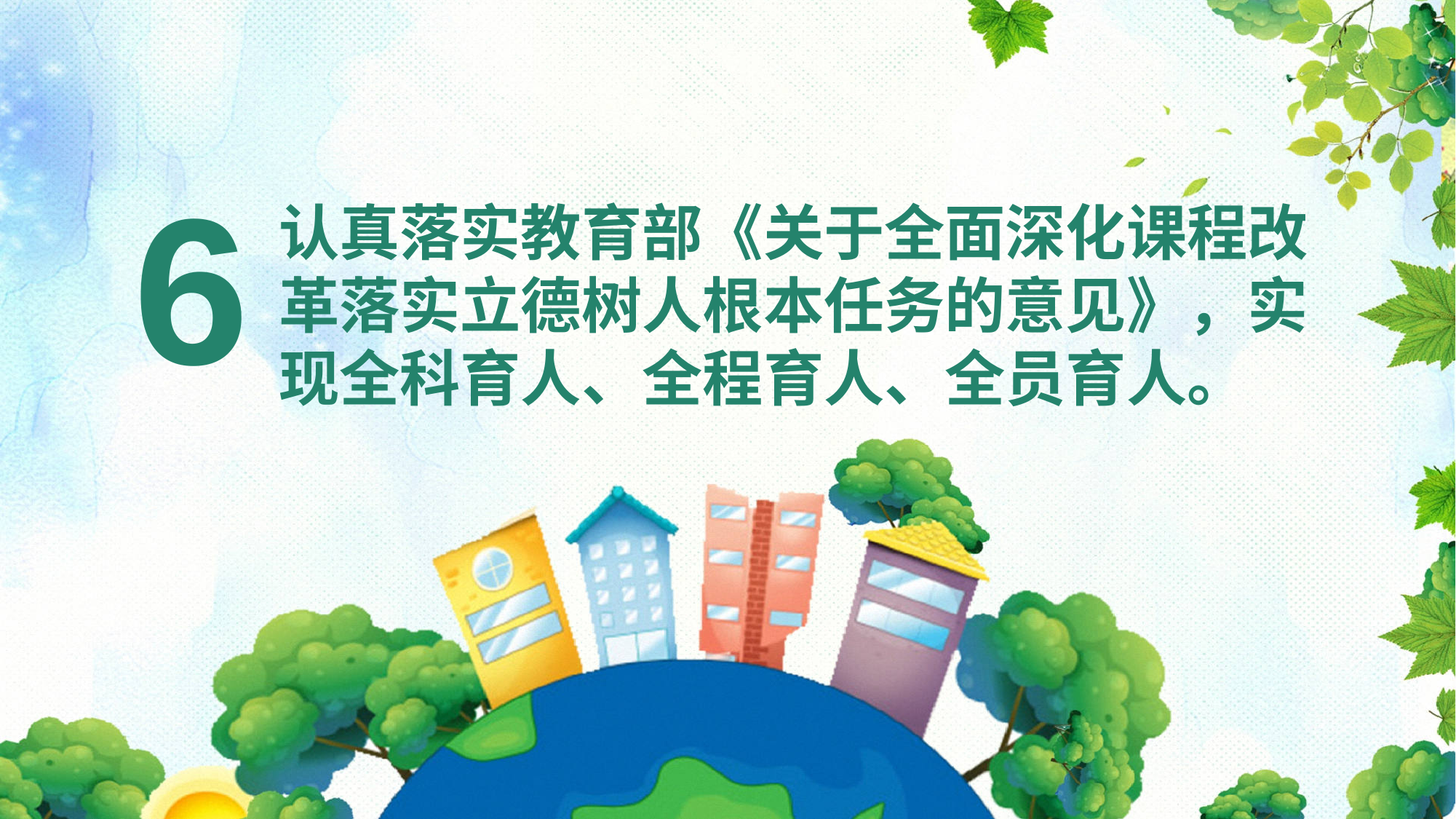

6
认真落实教育部《关于全面深化课程改革落实立德树人根本任务的意见》，实现全科育人、全程育人、全员育人。